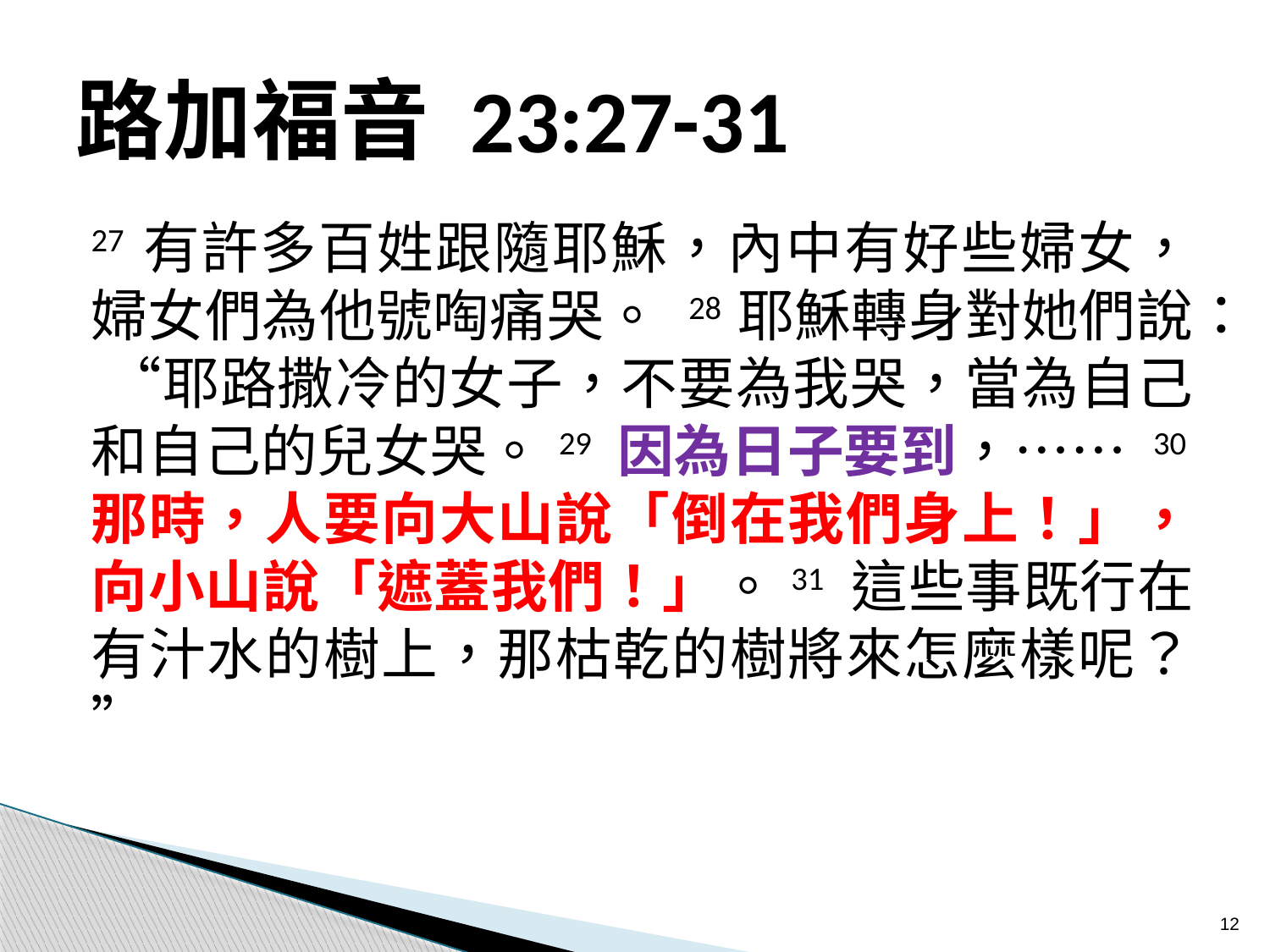

# 路加福音 23:27-31
27 有許多百姓跟隨耶穌，內中有好些婦女，婦女們為他號啕痛哭。 28 耶穌轉身對她們說： “耶路撒冷的女子，不要為我哭，當為自己和自己的兒女哭。 29 因為日子要到，…… 30那時，人要向大山說「倒在我們身上！」，向小山說「遮蓋我們！」。31 這些事既行在有汁水的樹上，那枯乾的樹將來怎麼樣呢？”
12